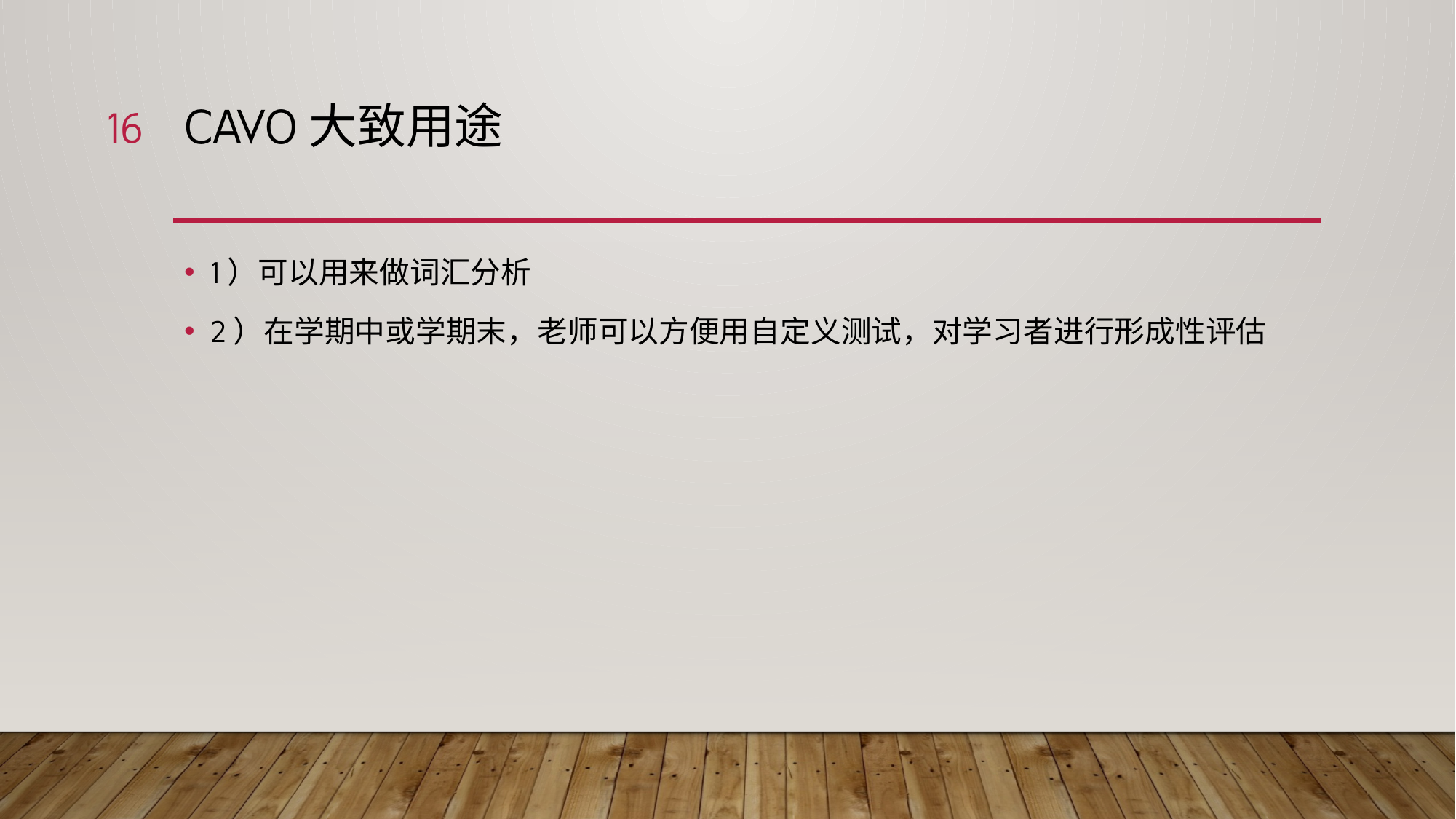

16
# CAVO大致用途
1）可以用来做词汇分析
2）在学期中或学期末，老师可以方便用自定义测试，对学习者进行形成性评估